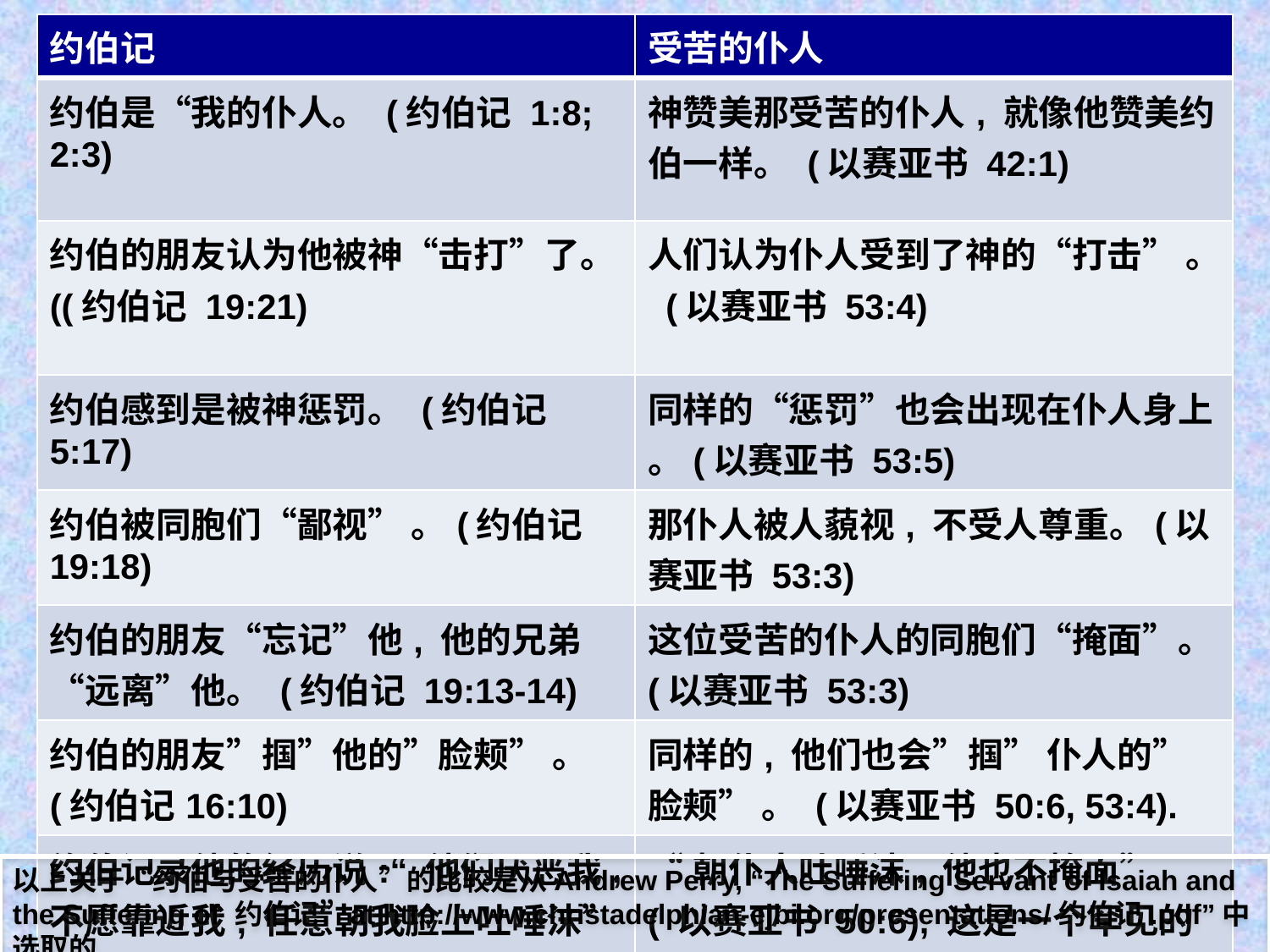

| 约伯记 | 受苦的仆人 |
| --- | --- |
| 约伯是“我的仆人。 (约伯记 1:8; 2:3) | 神赞美那受苦的仆人, 就像他赞美约伯一样。 (以赛亚书 42:1) |
| 约伯的朋友认为他被神“击打”了。((约伯记 19:21) | 人们认为仆人受到了神的“打击” 。 (以赛亚书 53:4) |
| 约伯感到是被神惩罚。 (约伯记 5:17) | 同样的“惩罚”也会出现在仆人身上 。(以赛亚书 53:5) |
| 约伯被同胞们“鄙视” 。(约伯记 19:18) | 那仆人被人藐视, 不受人尊重。(以赛亚书 53:3) |
| 约伯的朋友“忘记”他, 他的兄弟“远离”他。 (约伯记 19:13-14) | 这位受苦的仆人的同胞们“掩面”。(以赛亚书 53:3) |
| 约伯的朋友”掴”他的”脸颊” 。(约伯记16:10) | 同样的, 他们也会”掴” 仆人的”脸颊” 。 (以赛亚书 50:6, 53:4). |
| 约伯记录他的经历说:“ 他们厌恶我, 不愿靠近我, 任意朝我脸上吐唾沫” 。 (约伯记30:10, cf. 约伯记 17:6) | “朝仆人吐唾沫, 他也不掩面” ( 以赛亚书 50:6), 这是一个罕见的词(3x), 只出现在约伯(2x)和以赛亚。 |
以上关于“约伯与受苦的仆人”的比较是从Andrew Perry, “The Suffering Servant of Isaiah and the Suffering of 约伯记” at http://www.christadelphian-ejbi.org/presentations/约伯记.pdf”中选取的

213